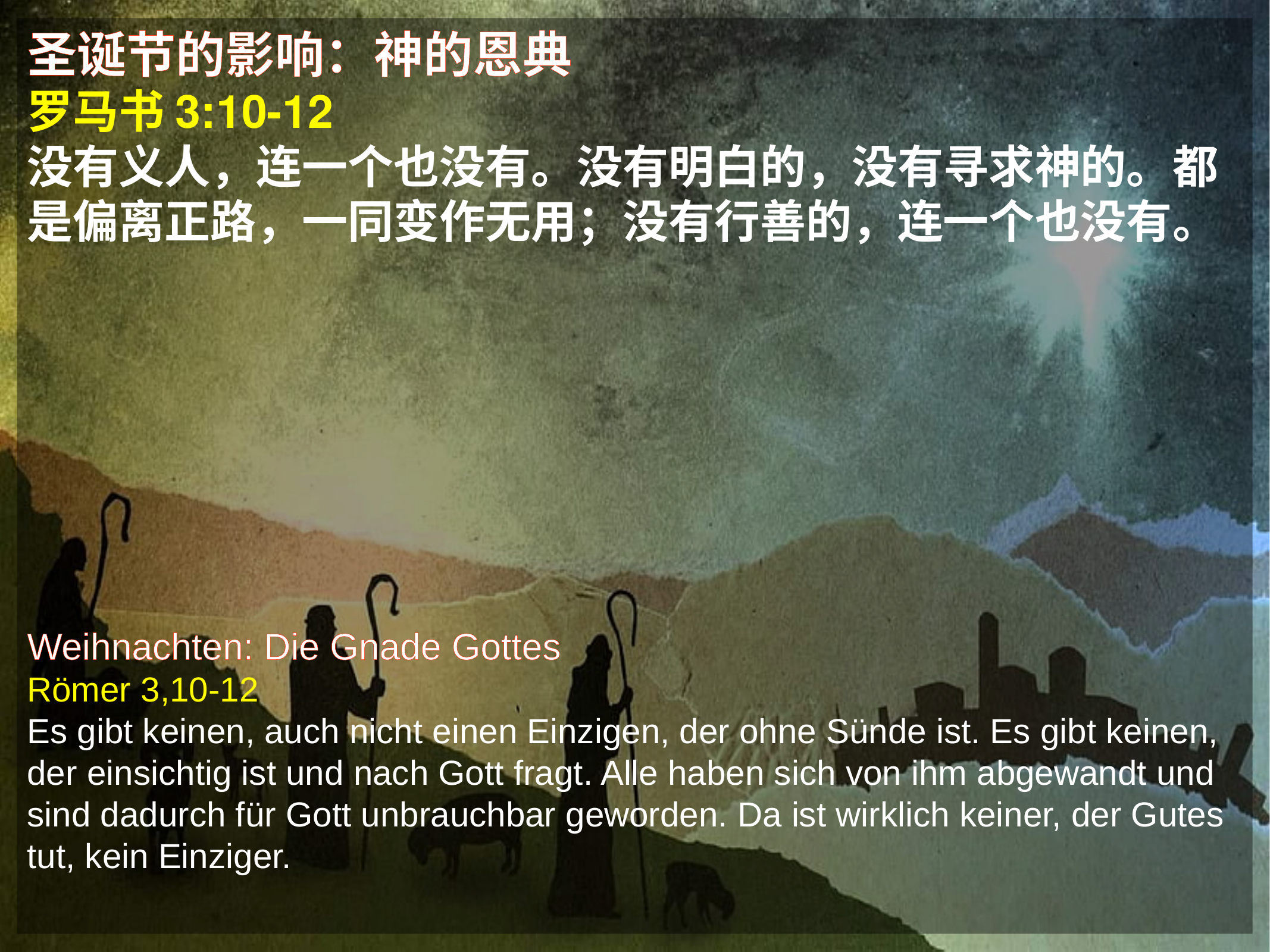

# 圣诞节的影响：神的恩典
罗马书3:10-12
没有义人，连一个也没有。没有明白的，没有寻求神的。都是偏离正路，一同变作无用；没有行善的，连一个也没有。

Weihnachten: Die Gnade Gottes
Römer 3,10-12
Es gibt keinen, auch nicht einen Einzigen, der ohne Sünde ist. Es gibt keinen, der einsichtig ist und nach Gott fragt. Alle haben sich von ihm abgewandt und sind dadurch für Gott unbrauchbar geworden. Da ist wirklich keiner, der Gutes tut, kein Einziger.